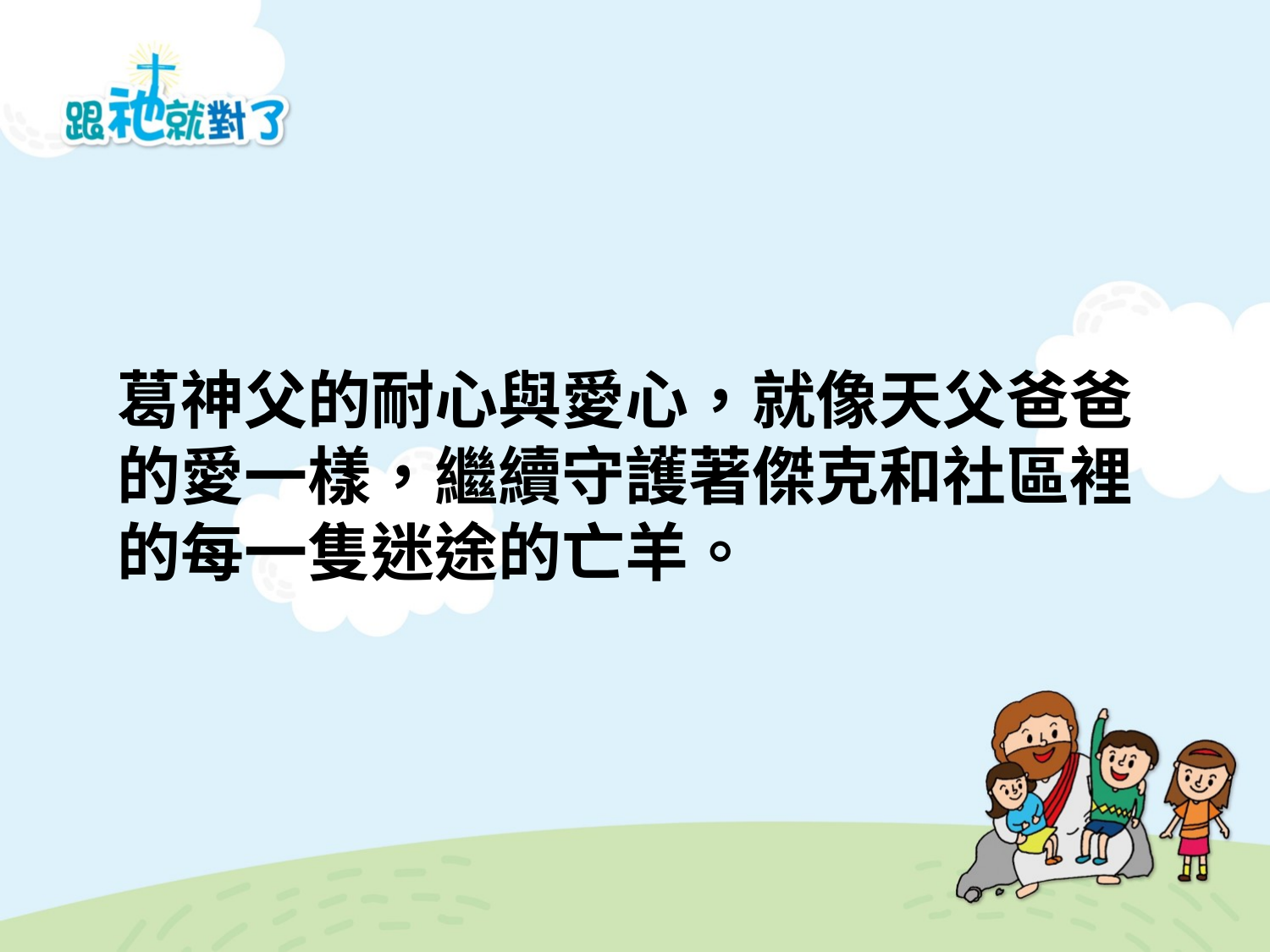

葛神父的耐心與愛心，就像天父爸爸的愛一樣，繼續守護著傑克和社區裡的每一隻迷途的亡羊。